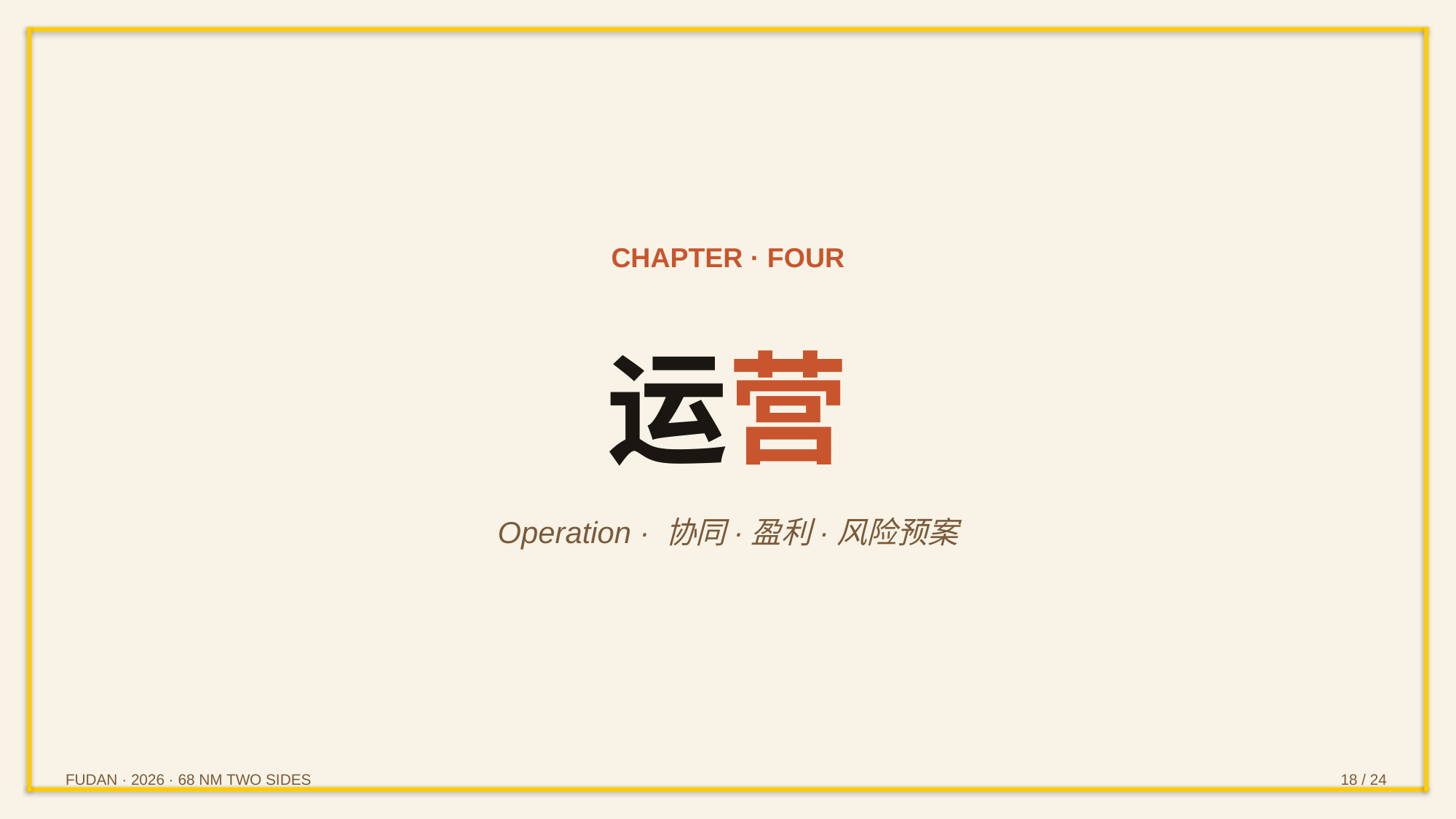

CHAPTER · FOUR
运营
Operation · 协同·盈利·风险预案
FUDAN · 2026 · 68 NM TWO SIDES
18 / 24